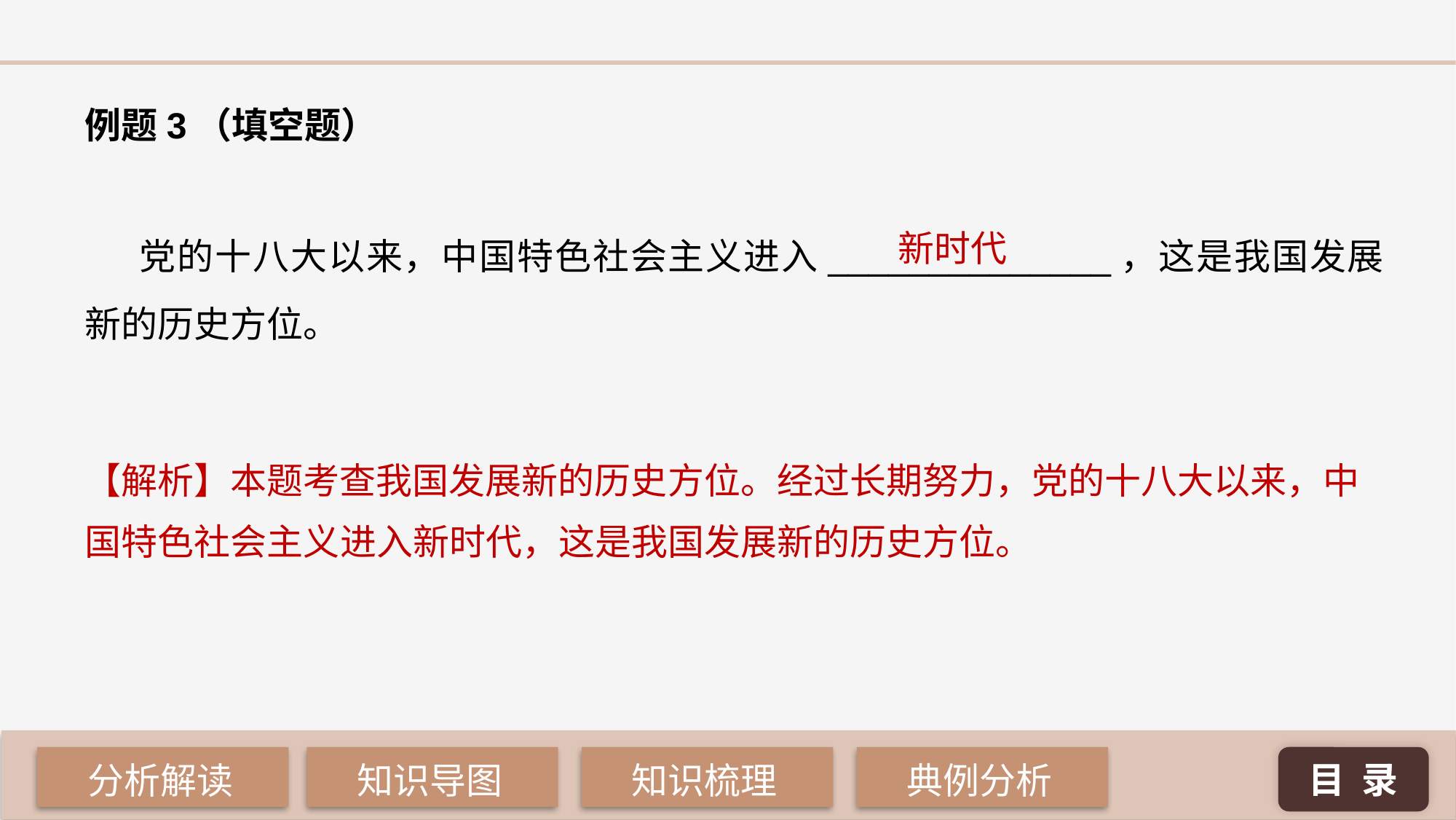

例题3（填空题）
新时代
党的十八大以来，中国特色社会主义进入______________，这是我国发展新的历史方位。
【解析】本题考查我国发展新的历史方位。经过长期努力，党的十八大以来，中国特色社会主义进入新时代，这是我国发展新的历史方位。